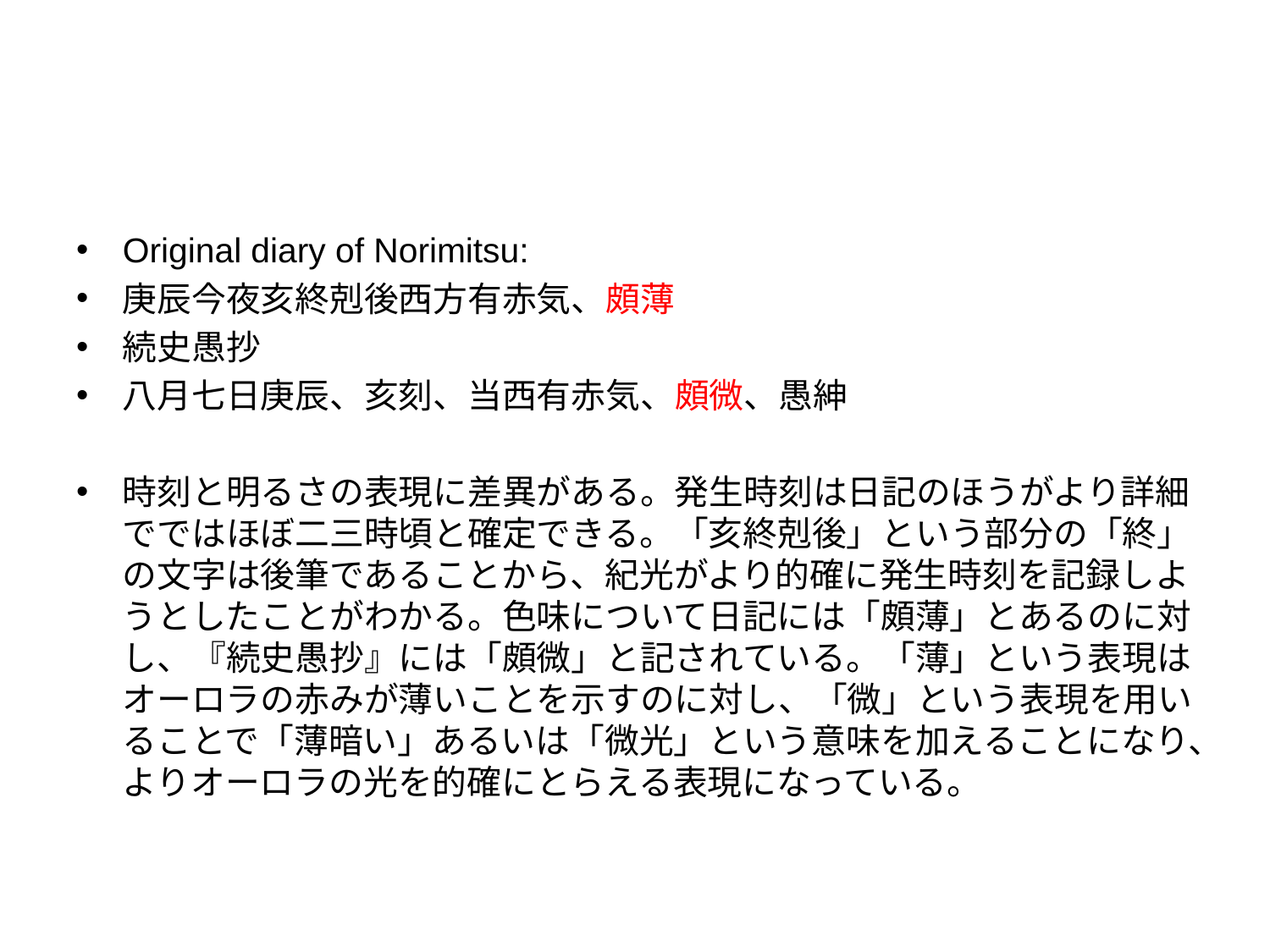

#
Original diary of Norimitsu:
庚辰今夜亥終剋後西方有赤気、頗薄
続史愚抄
八月七日庚辰、亥刻、当西有赤気、頗微、愚紳

時刻と明るさの表現に差異がある。発生時刻は日記のほうがより詳細でではほぼ二三時頃と確定できる。「亥終剋後」という部分の「終」の文字は後筆であることから、紀光がより的確に発生時刻を記録しようとしたことがわかる。色味について日記には「頗薄」とあるのに対し、『続史愚抄』には「頗微」と記されている。「薄」という表現はオーロラの赤みが薄いことを示すのに対し、「微」という表現を用いることで「薄暗い」あるいは「微光」という意味を加えることになり、よりオーロラの光を的確にとらえる表現になっている。